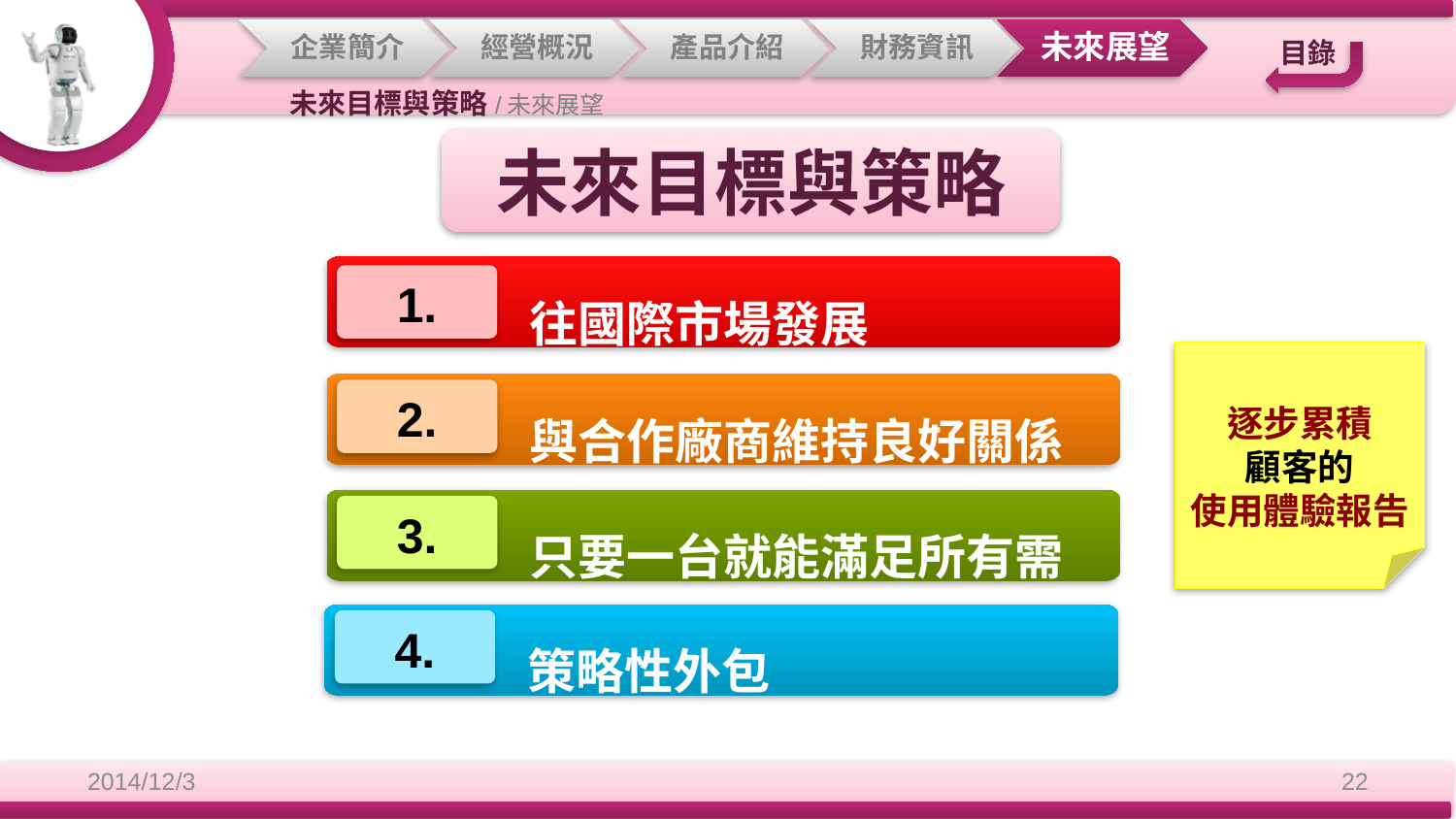

未來目標與策略/未來展望
未來目標與策略
  往國際市場發展
1.
逐步累積
顧客的
使用體驗報告
  與合作廠商維持良好關係
2.
  只要一台就能滿足所有需求
3.
  策略性外包
4.
2014/12/3
22